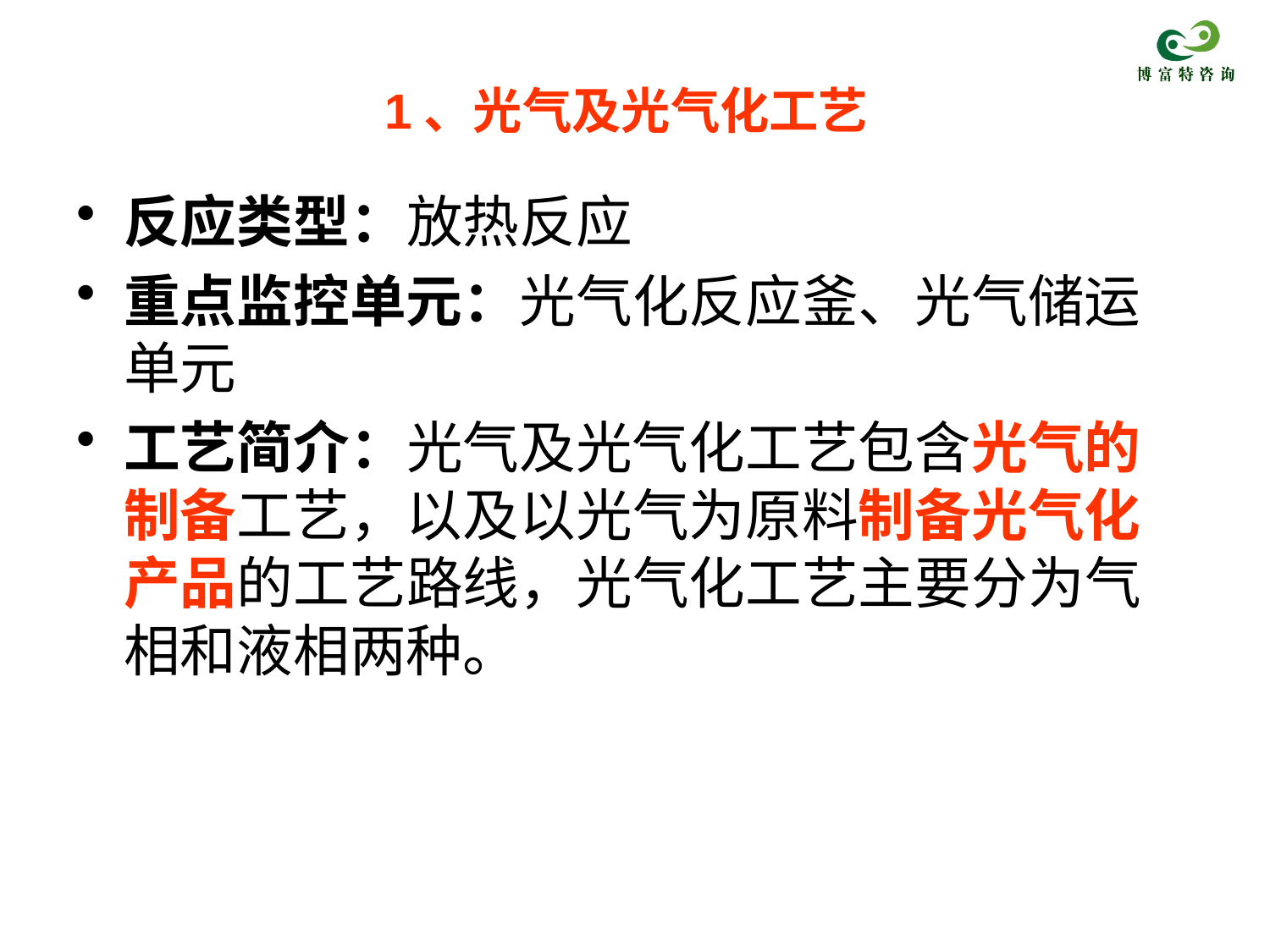

# 1、光气及光气化工艺
反应类型：放热反应
重点监控单元：光气化反应釜、光气储运单元
工艺简介：光气及光气化工艺包含光气的制备工艺，以及以光气为原料制备光气化产品的工艺路线，光气化工艺主要分为气相和液相两种。